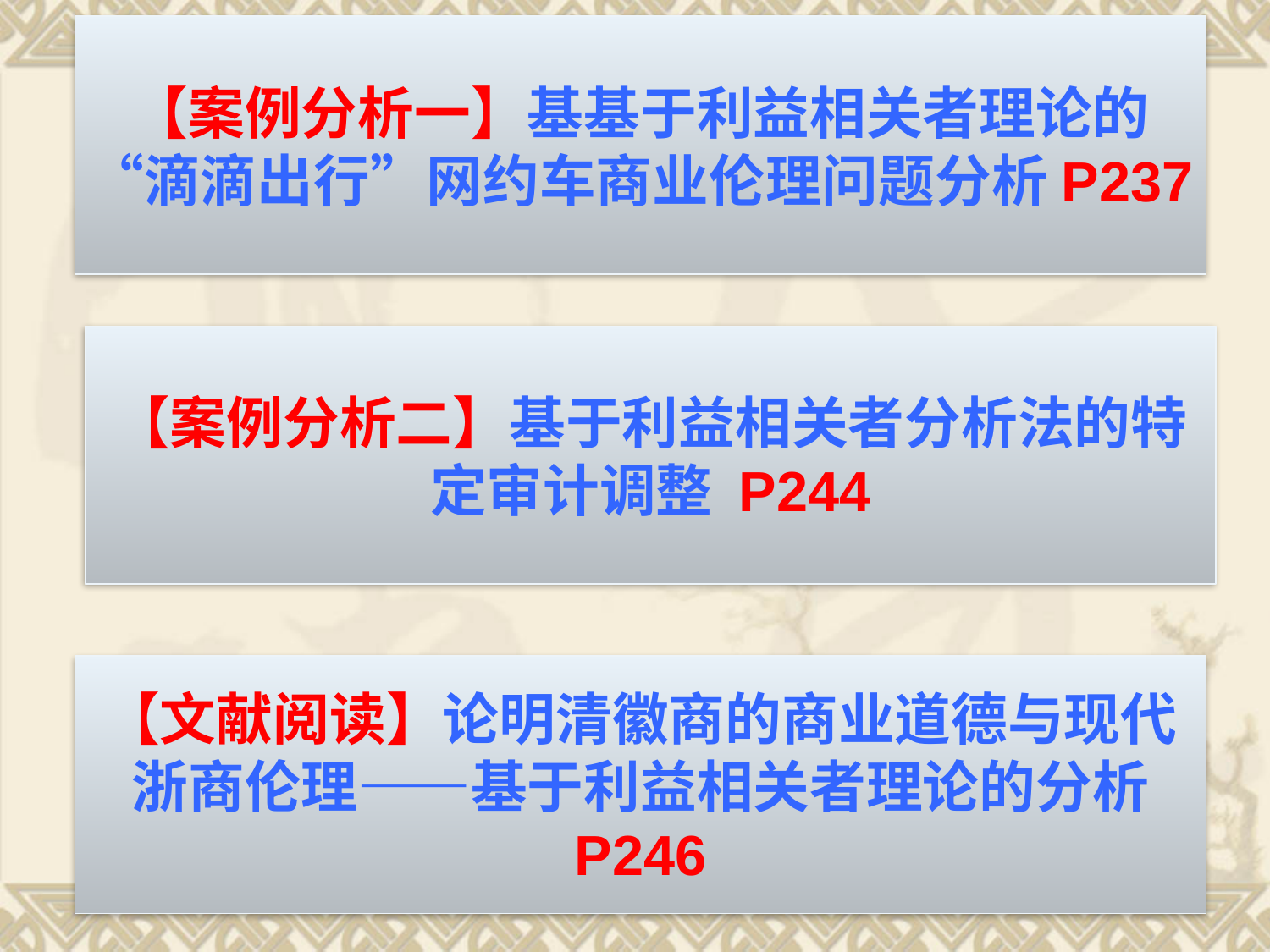

【案例分析一】基基于利益相关者理论的“滴滴出行”网约车商业伦理问题分析P237
【案例分析二】基于利益相关者分析法的特定审计调整 P244
【文献阅读】论明清徽商的商业道德与现代浙商伦理——基于利益相关者理论的分析
P246